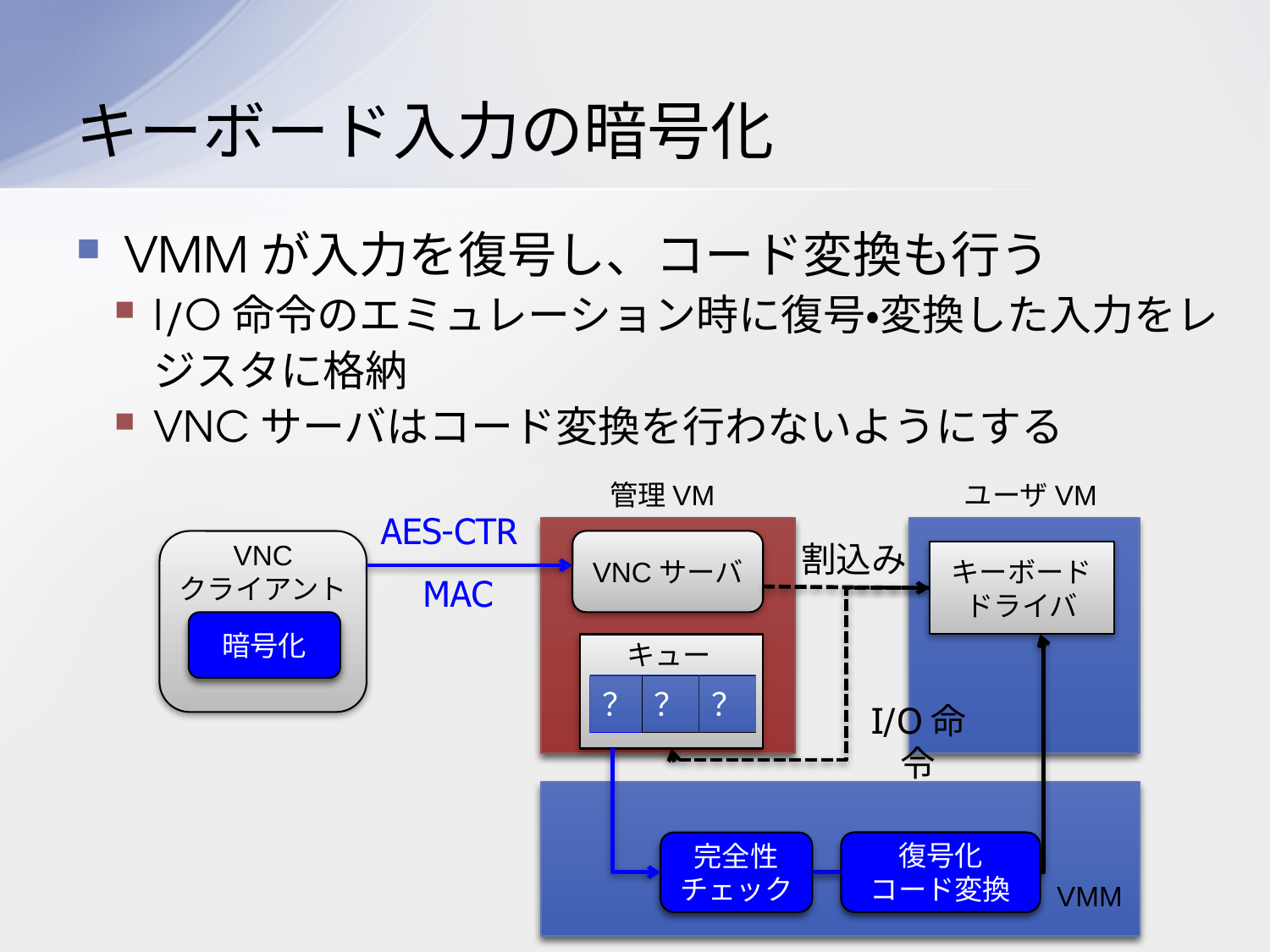

# キーボード入力の暗号化
VMMが入力を復号し、コード変換も行う
I/O命令のエミュレーション時に復号・変換した入力をレジスタに格納
VNCサーバはコード変換を行わないようにする
管理VM

VNCサーバ
 ユーザVM

AES-CTR

VNC
クライアント
割込み
キーボード
ドライバ
MAC
暗号化
キュー

？
？
？
I/O命令

復号化
コード変換
完全性
チェック
VMM